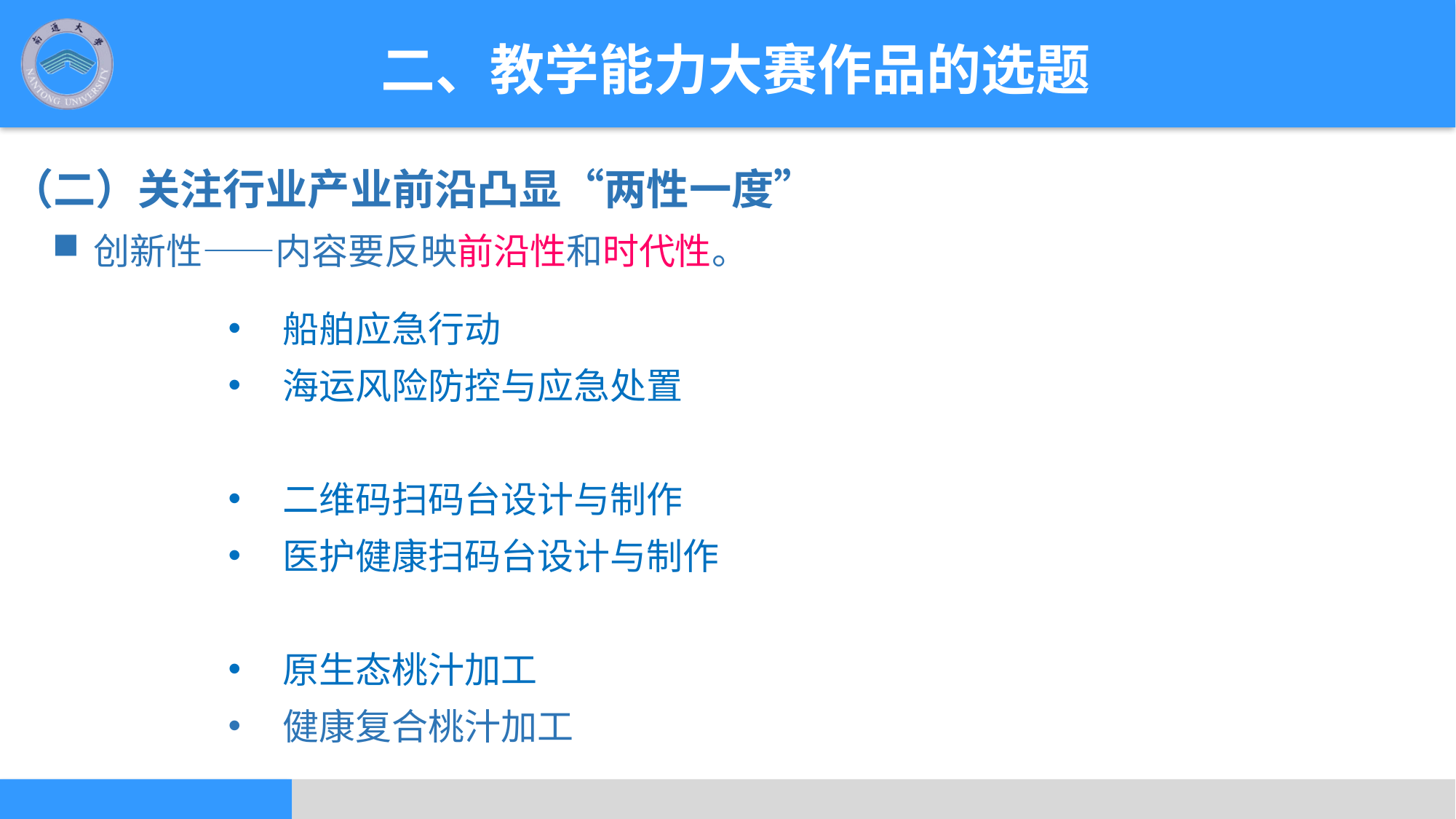

二、教学能力大赛作品的选题
（二）关注行业产业前沿凸显“两性一度”
创新性——内容要反映前沿性和时代性。
船舶应急行动
海运风险防控与应急处置

二维码扫码台设计与制作
医护健康扫码台设计与制作

原生态桃汁加工
健康复合桃汁加工